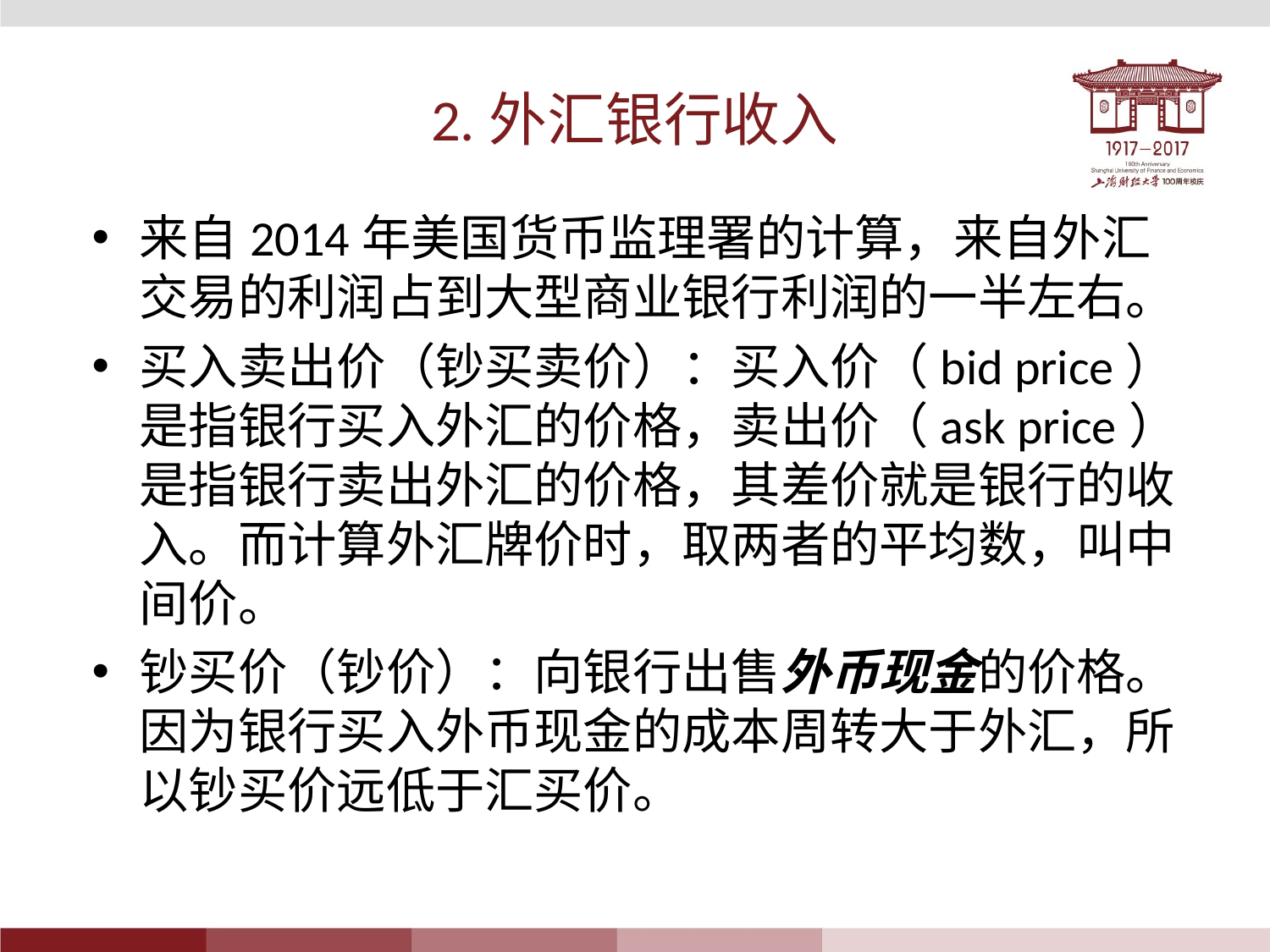

# 2.外汇银行收入
来自2014年美国货币监理署的计算，来自外汇交易的利润占到大型商业银行利润的一半左右。
买入卖出价（钞买卖价）：买入价（bid price）是指银行买入外汇的价格，卖出价（ask price）是指银行卖出外汇的价格，其差价就是银行的收入。而计算外汇牌价时，取两者的平均数，叫中间价。
钞买价（钞价）：向银行出售外币现金的价格。因为银行买入外币现金的成本周转大于外汇，所以钞买价远低于汇买价。